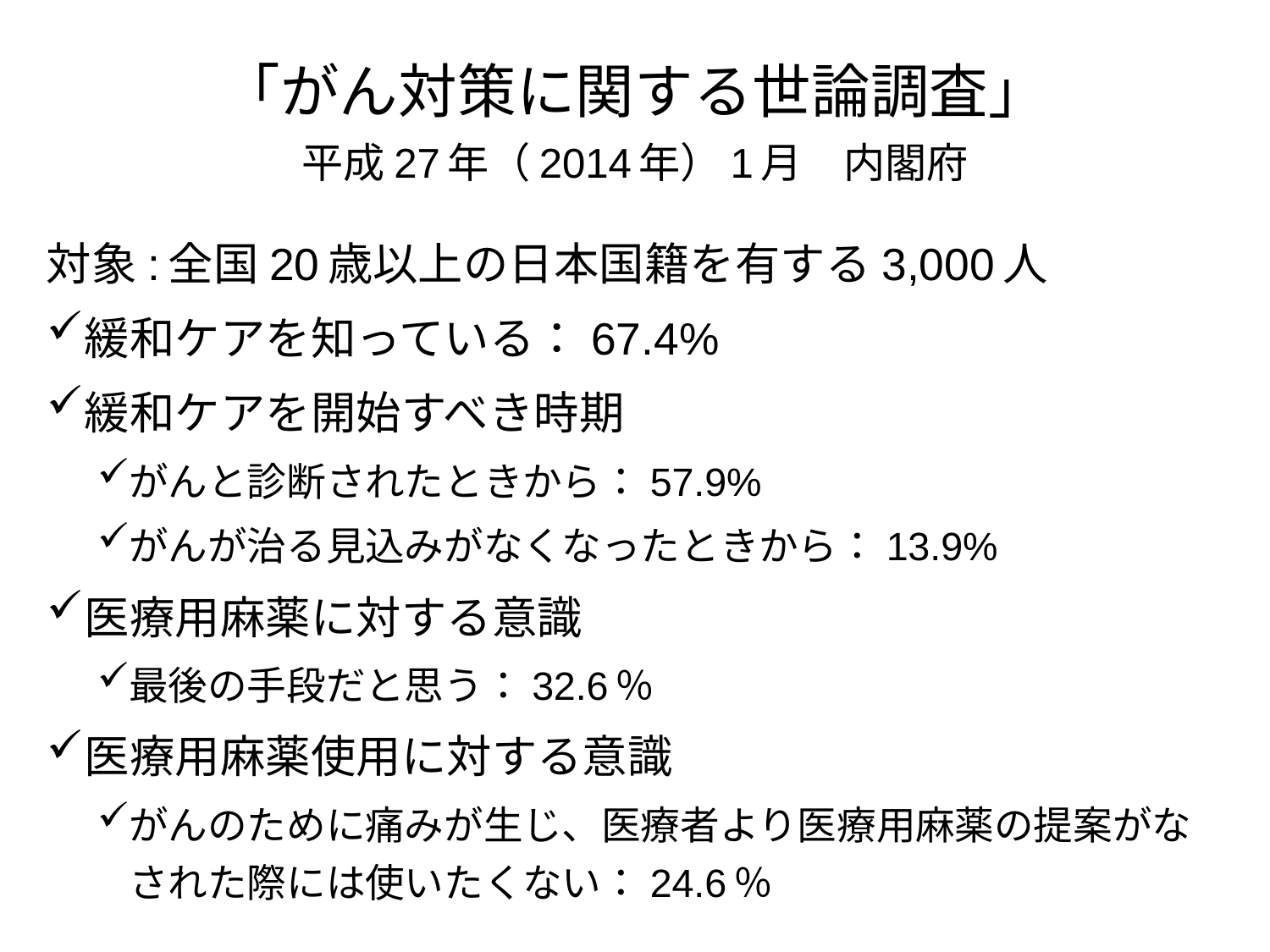

# 「がん対策に関する世論調査」 平成27年（2014年）1月　内閣府
対象:全国20歳以上の日本国籍を有する3,000人
緩和ケアを知っている：67.4%
緩和ケアを開始すべき時期
がんと診断されたときから：57.9%
がんが治る見込みがなくなったときから：13.9%
医療用麻薬に対する意識
最後の手段だと思う：32.6％
医療用麻薬使用に対する意識
がんのために痛みが生じ、医療者より医療用麻薬の提案がなされた際には使いたくない：24.6％